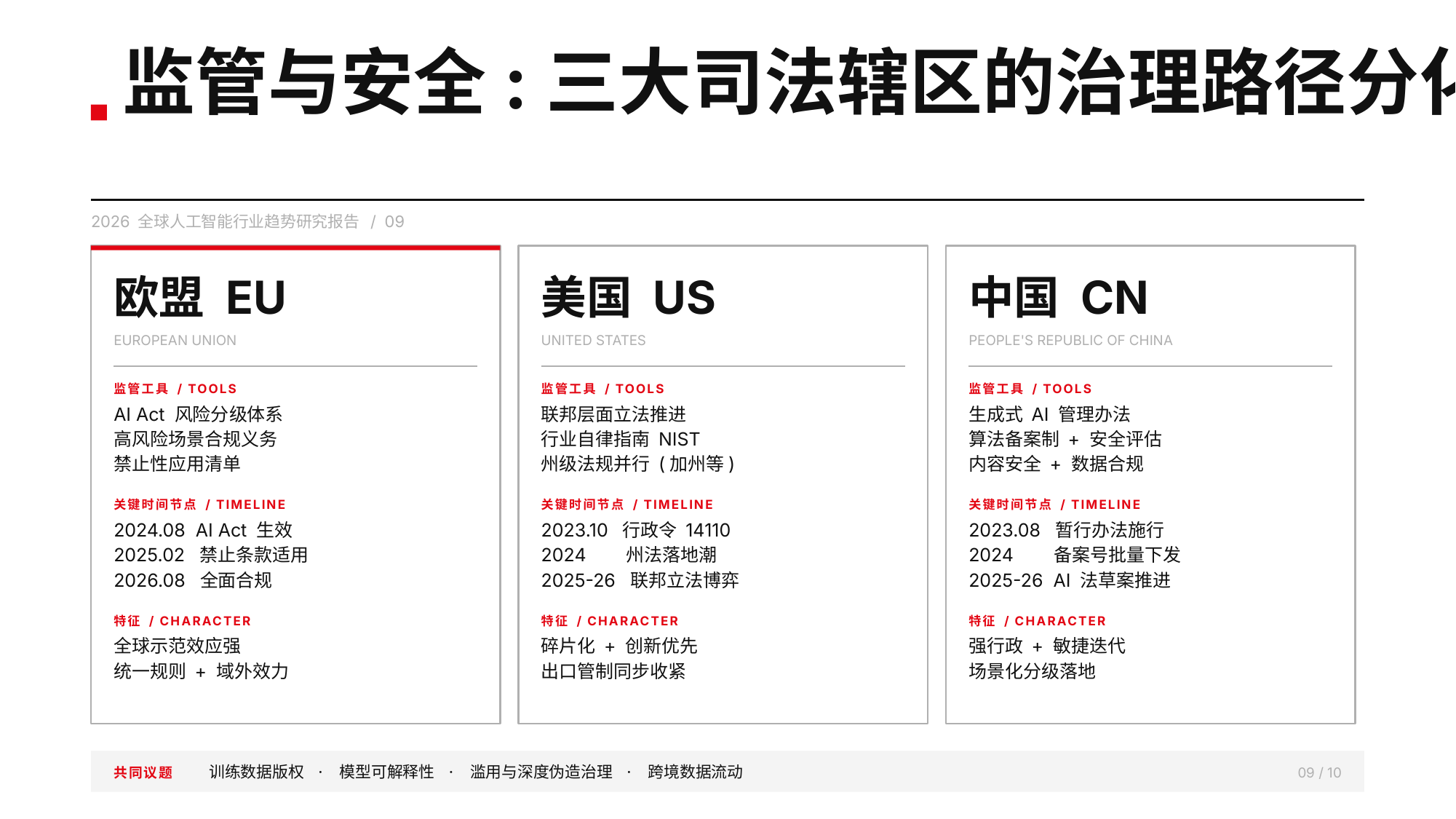

监管与安全:三大司法辖区的治理路径分化

2026 全球人工智能行业趋势研究报告  /  09

欧盟 EU
美国 US
中国 CN
EUROPEAN UNION
UNITED STATES
PEOPLE'S REPUBLIC OF CHINA

监管工具 / TOOLS
监管工具 / TOOLS
监管工具 / TOOLS
AI Act 风险分级体系
联邦层面立法推进
生成式 AI 管理办法
高风险场景合规义务
行业自律指南 NIST
算法备案制 + 安全评估
禁止性应用清单
州级法规并行 (加州等)
内容安全 + 数据合规
关键时间节点 / TIMELINE
关键时间节点 / TIMELINE
关键时间节点 / TIMELINE
2024.08  AI Act 生效
2023.10  行政令 14110
2023.08  暂行办法施行
2025.02  禁止条款适用
2024       州法落地潮
2024       备案号批量下发
2026.08  全面合规
2025-26  联邦立法博弈
2025-26  AI 法草案推进
特征 / CHARACTER
特征 / CHARACTER
特征 / CHARACTER
全球示范效应强
碎片化 + 创新优先
强行政 + 敏捷迭代
统一规则 + 域外效力
出口管制同步收紧
场景化分级落地

训练数据版权   ·   模型可解释性   ·   滥用与深度伪造治理   ·   跨境数据流动
共同议题
09 / 10